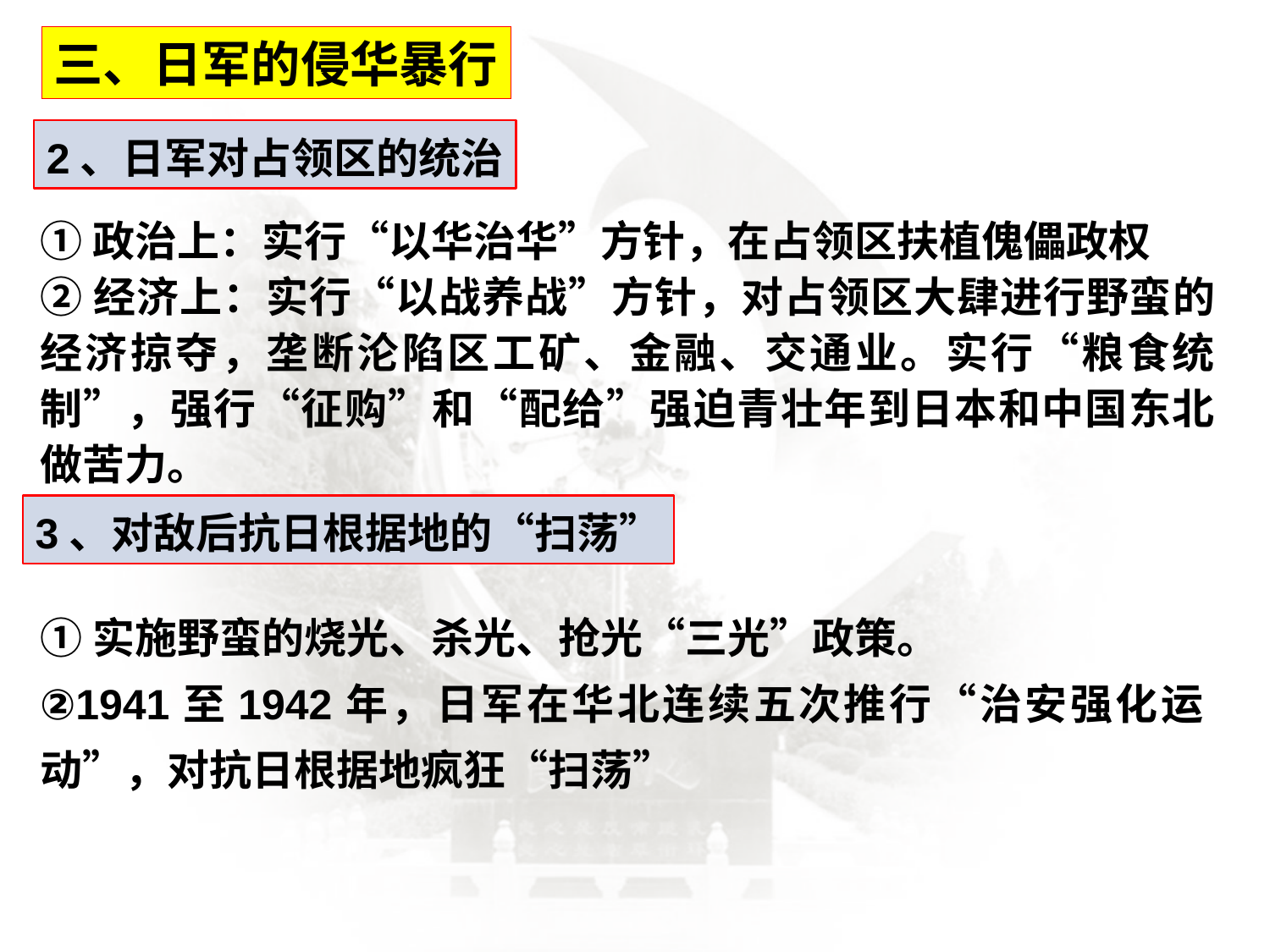

三、日军的侵华暴行
2、日军对占领区的统治
①政治上：实行“以华治华”方针，在占领区扶植傀儡政权
②经济上：实行“以战养战”方针，对占领区大肆进行野蛮的经济掠夺，垄断沦陷区工矿、金融、交通业。实行“粮食统制”，强行“征购”和“配给”强迫青壮年到日本和中国东北做苦力。
3、对敌后抗日根据地的“扫荡”
①实施野蛮的烧光、杀光、抢光“三光”政策。
②1941至1942年，日军在华北连续五次推行“治安强化运动”，对抗日根据地疯狂“扫荡”